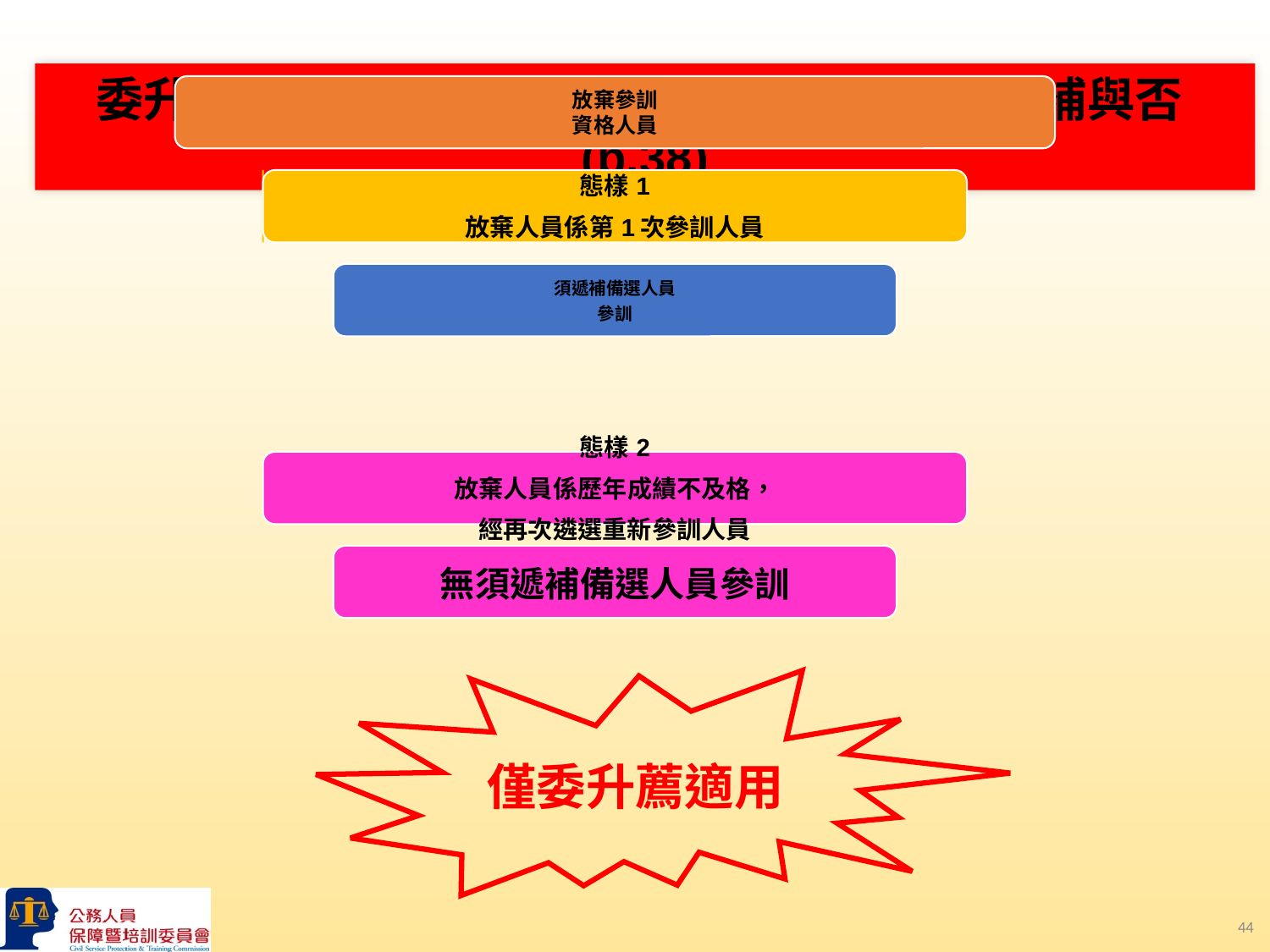

委升薦開訓前放棄參訓-主管機關如何判別遞補與否(p.38)
放棄參訓
資格人員
態樣1
放棄人員係第1次參訓人員
須遞補備選人員
參訓
態樣2
放棄人員係歷年成績不及格，
經再次遴選重新參訓人員
無須遞補備選人員參訓

僅委升薦適用
44